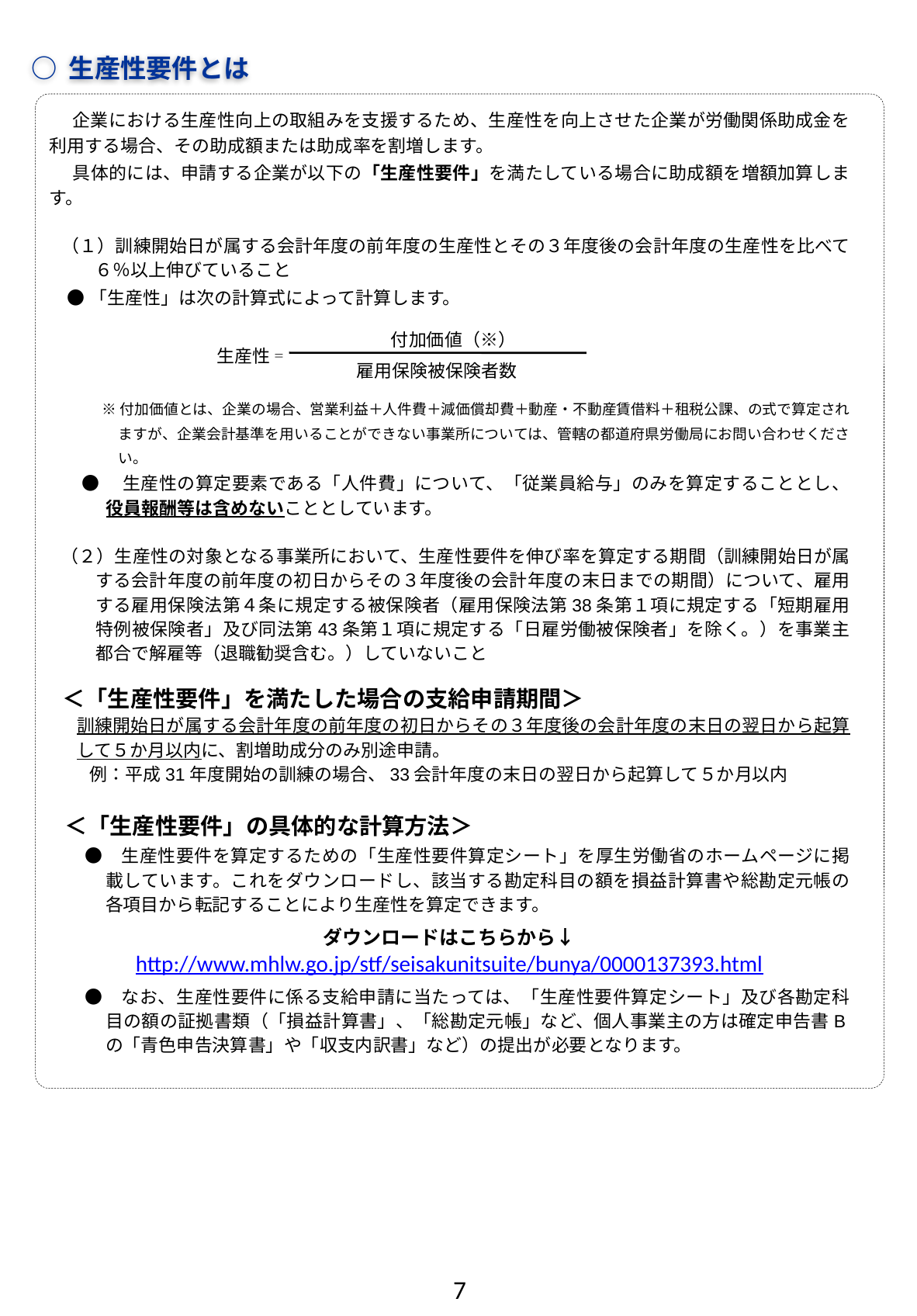

○ 生産性要件とは

　企業における生産性向上の取組みを支援するため、生産性を向上させた企業が労働関係助成金を利用する場合、その助成額または助成率を割増します。
具体的には、申請する企業が以下の「生産性要件」を満たしている場合に助成額を増額加算します。

（１）訓練開始日が属する会計年度の前年度の生産性とその３年度後の会計年度の生産性を比べて６％以上伸びていること
　● 「生産性」は次の計算式によって計算します。

　　※ 付加価値とは、企業の場合、営業利益＋人件費＋減価償却費＋動産・不動産賃借料＋租税公課、の式で算定されますが、企業会計基準を用いることができない事業所については、管轄の都道府県労働局にお問い合わせください。
  ●　生産性の算定要素である「人件費」について、「従業員給与」のみを算定することとし、役員報酬等は含めないこととしています。

（２）生産性の対象となる事業所において、生産性要件を伸び率を算定する期間（訓練開始日が属する会計年度の前年度の初日からその３年度後の会計年度の末日までの期間）について、雇用する雇用保険法第４条に規定する被保険者（雇用保険法第38条第１項に規定する「短期雇用特例被保険者」及び同法第43条第１項に規定する「日雇労働被保険者」を除く。）を事業主都合で解雇等（退職勧奨含む。）していないこと

 ＜「生産性要件」を満たした場合の支給申請期間＞
　訓練開始日が属する会計年度の前年度の初日からその３年度後の会計年度の末日の翌日から起算して５か月以内に、割増助成分のみ別途申請。
　　例：平成31年度開始の訓練の場合、33会計年度の末日の翌日から起算して５か月以内
　　　　　付加価値（※）
生産性゠
雇用保険被保険者数
  ＜「生産性要件」の具体的な計算方法＞
　　●　生産性要件を算定するための「生産性要件算定シート」を厚生労働省のホームページに掲載しています。これをダウンロードし、該当する勘定科目の額を損益計算書や総勘定元帳の各項目から転記することにより生産性を算定できます。
ダウンロードはこちらから↓
http://www.mhlw.go.jp/stf/seisakunitsuite/bunya/0000137393.html
　　●　なお、生産性要件に係る支給申請に当たっては、「生産性要件算定シート」及び各勘定科目の額の証拠書類（「損益計算書」、「総勘定元帳」など、個人事業主の方は確定申告書Bの「青色申告決算書」や「収支内訳書」など）の提出が必要となります。
7